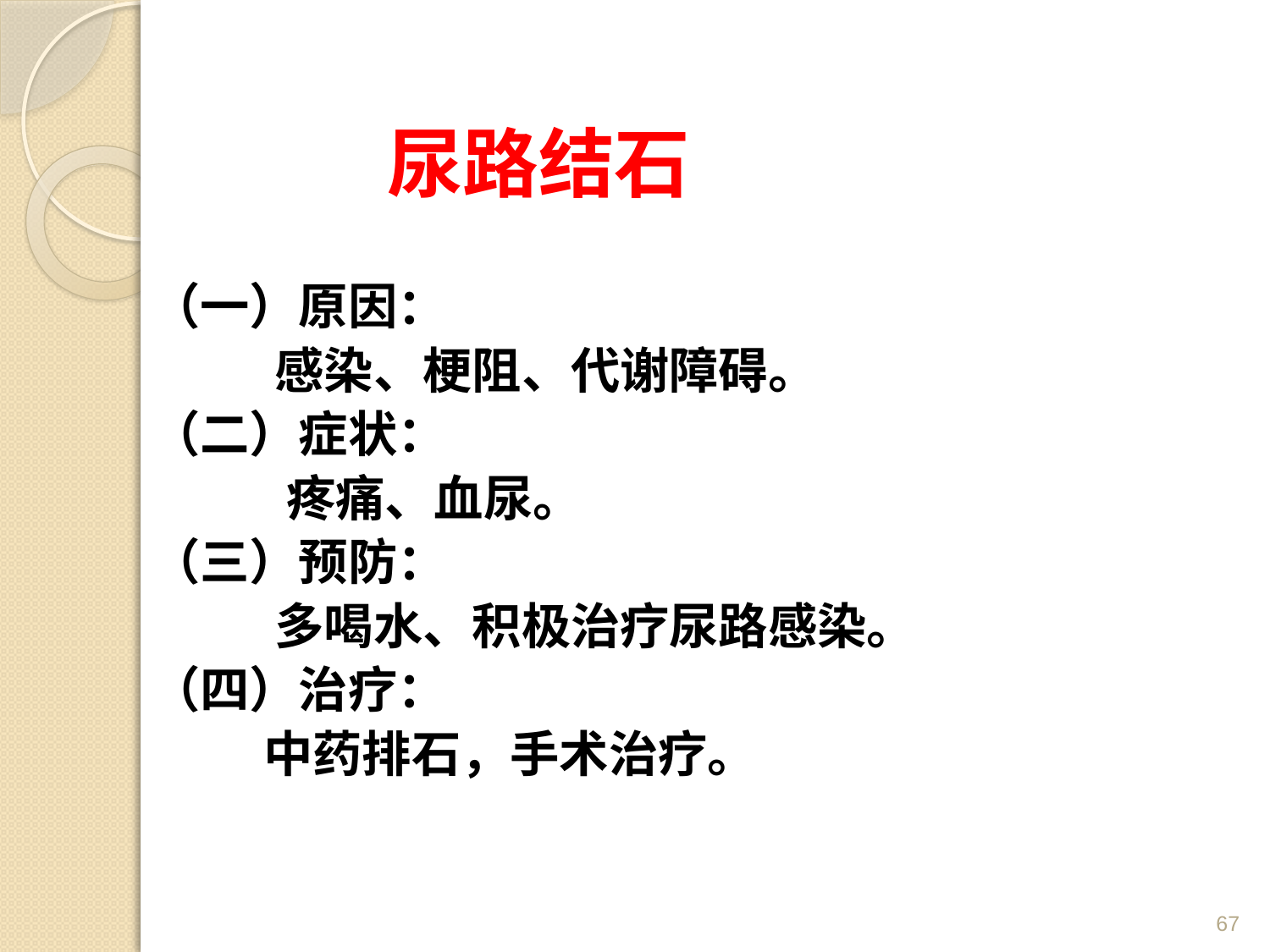

# 尿路结石
（一）原因：
          感染、梗阻、代谢障碍。
（二）症状：
           疼痛、血尿。
（三）预防：
          多喝水、积极治疗尿路感染。
（四）治疗：
         中药排石，手术治疗。
67